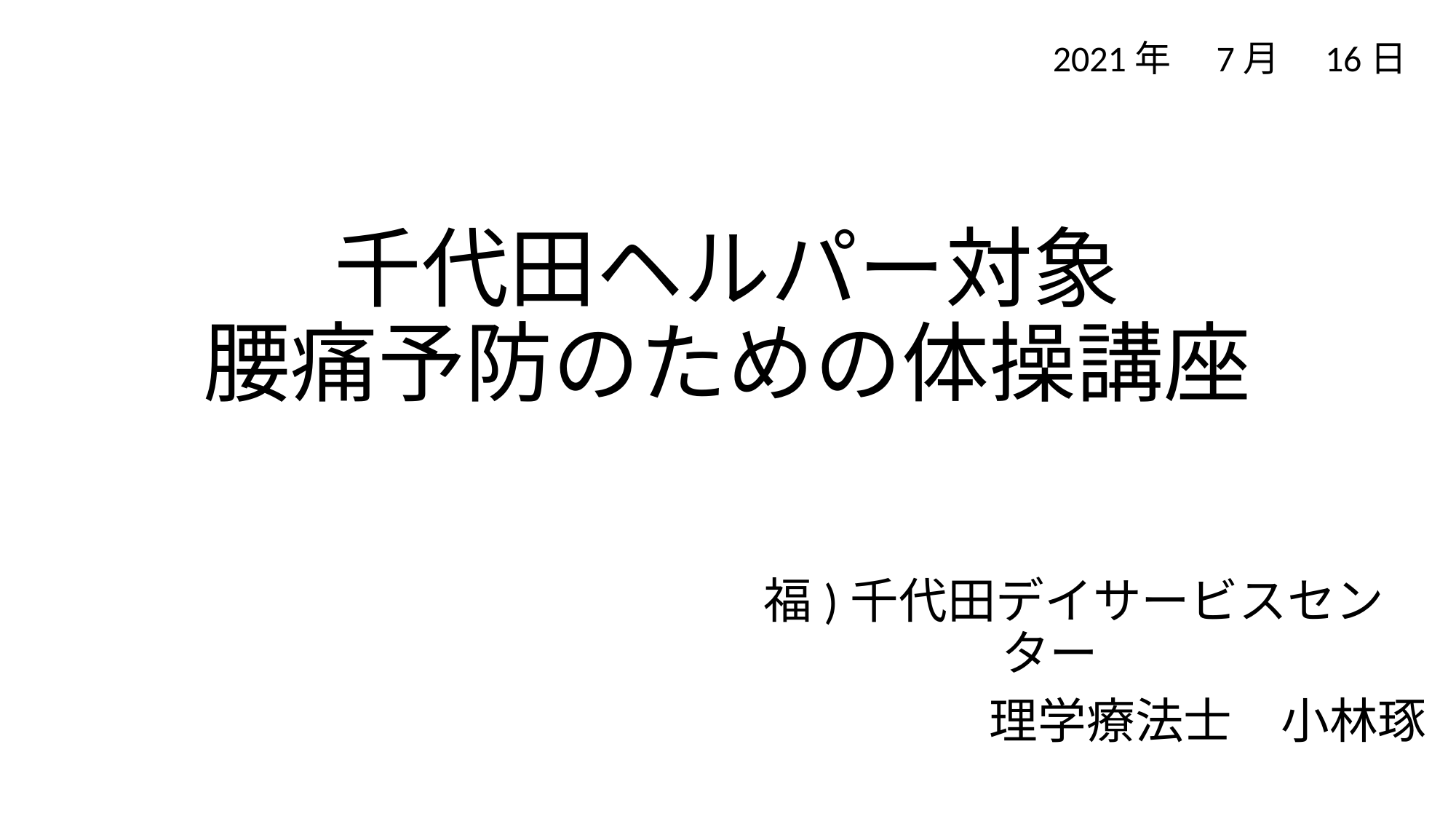

2021年　7月　16日
# 千代田ヘルパー対象 腰痛予防のための体操講座
福)千代田デイサービスセンター
理学療法士　小林琢